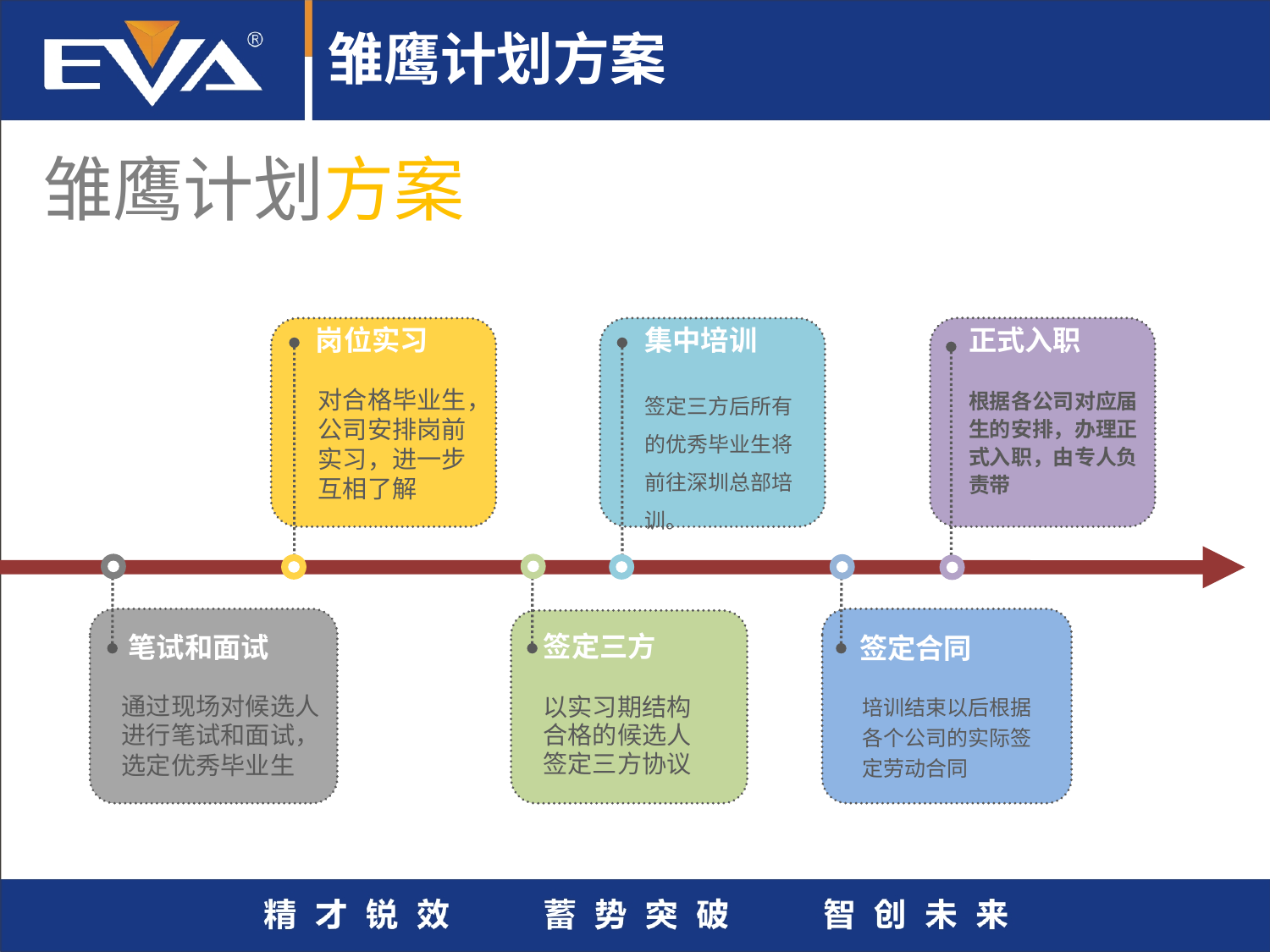

雏鹰计划方案
雏鹰计划方案
岗位实习

对合格毕业生，公司安排岗前实习，进一步互相了解

集中培训

签定三方后所有的优秀毕业生将前往深圳总部培训。

正式入职

根据各公司对应届生的安排，办理正式入职，由专人负责带

签定三方
以实习期结构合格的候选人签定三方协议

笔试和面试
通过现场对候选人进行笔试和面试，选定优秀毕业生

签定合同
培训结束以后根据各个公司的实际签定劳动合同